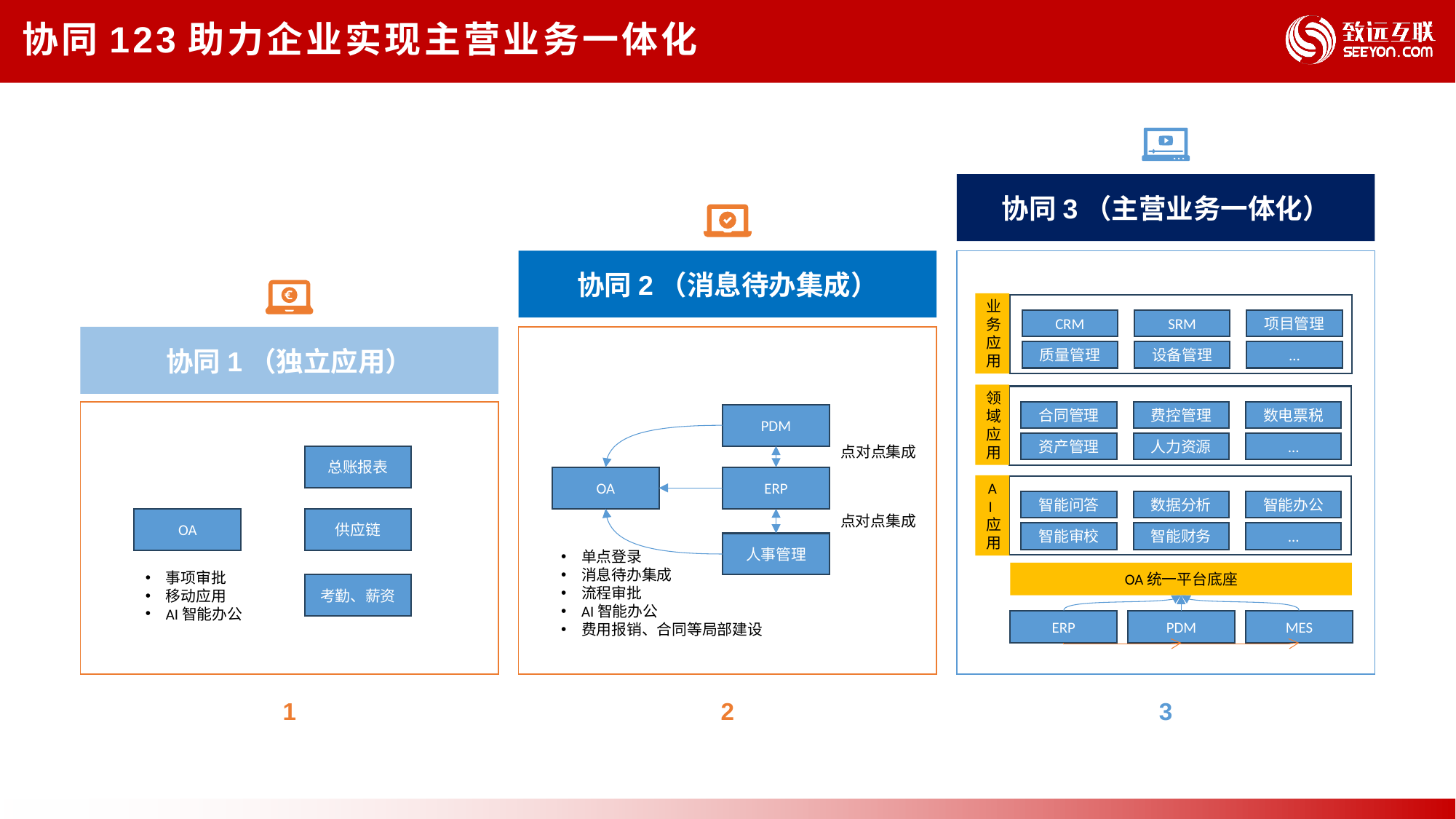

协同123助力企业实现主营业务一体化

协同3（主营业务一体化）

协同2（消息待办集成）

业务应用

CRM
SRM
项目管理
质量管理
设备管理
…
协同1（独立应用）

领域应用

合同管理
费控管理
数电票税
资产管理
人力资源
…

PDM
点对点集成
总账报表
OA
ERP
AI应用

智能问答
数据分析
智能办公
智能审校
智能财务
…
点对点集成
OA
供应链
人事管理
单点登录
消息待办集成
流程审批
AI智能办公
费用报销、合同等局部建设
事项审批
移动应用
AI智能办公
OA统一平台底座
考勤、薪资
ERP
PDM
MES
1
2
3